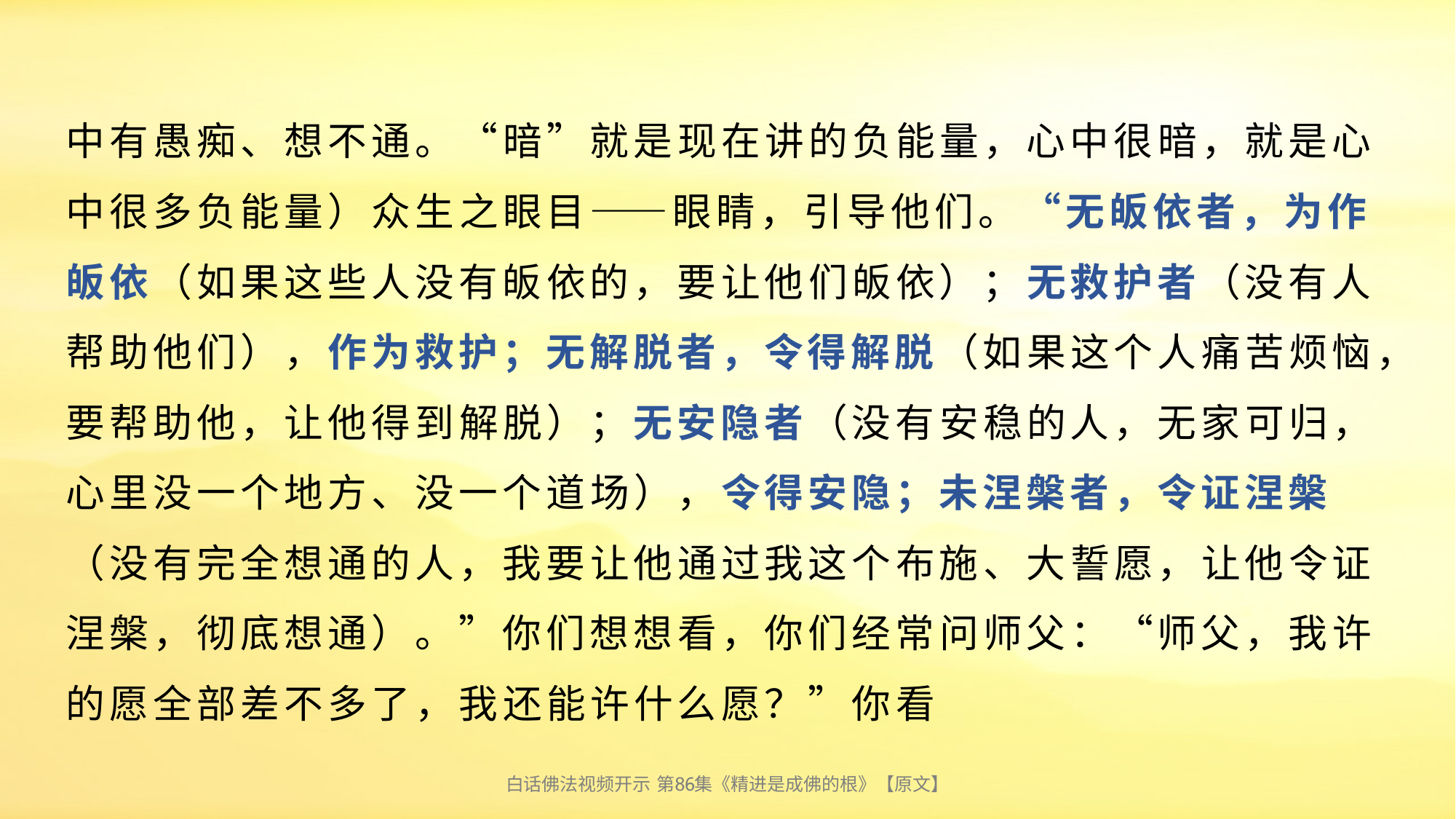

# 中有愚痴、想不通。“暗”就是现在讲的负能量，心中很暗，就是心中很多负能量）众生之眼目——眼睛，引导他们。“无皈依者，为作皈依（如果这些人没有皈依的，要让他们皈依）；无救护者（没有人帮助他们），作为救护；无解脱者，令得解脱（如果这个人痛苦烦恼，要帮助他，让他得到解脱）；无安隐者（没有安稳的人，无家可归，心里没一个地方、没一个道场），令得安隐；未涅槃者，令证涅槃（没有完全想通的人，我要让他通过我这个布施、大誓愿，让他令证涅槃，彻底想通）。”你们想想看，你们经常问师父：“师父，我许的愿全部差不多了，我还能许什么愿？”你看
白话佛法视频开示 第86集《精进是成佛的根》【原文】